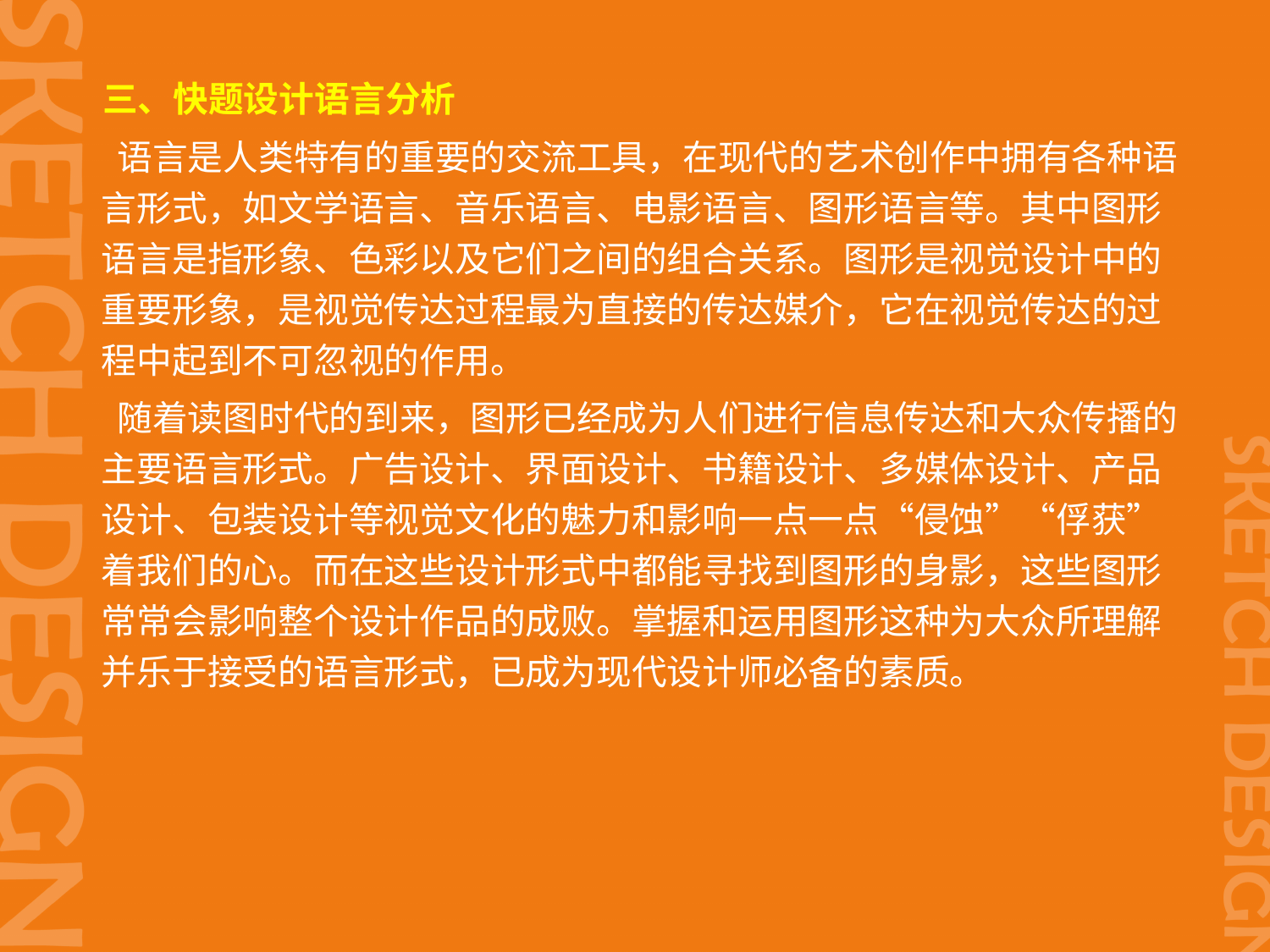

三、快题设计语言分析
       语言是人类特有的重要的交流工具，在现代的艺术创作中拥有各种语言形式，如文学语言、音乐语言、电影语言、图形语言等。其中图形语言是指形象、色彩以及它们之间的组合关系。图形是视觉设计中的重要形象，是视觉传达过程最为直接的传达媒介，它在视觉传达的过程中起到不可忽视的作用。
       随着读图时代的到来，图形已经成为人们进行信息传达和大众传播的主要语言形式。广告设计、界面设计、书籍设计、多媒体设计、产品设计、包装设计等视觉文化的魅力和影响一点一点“侵蚀”“俘获”着我们的心。而在这些设计形式中都能寻找到图形的身影，这些图形常常会影响整个设计作品的成败。掌握和运用图形这种为大众所理解并乐于接受的语言形式，已成为现代设计师必备的素质。